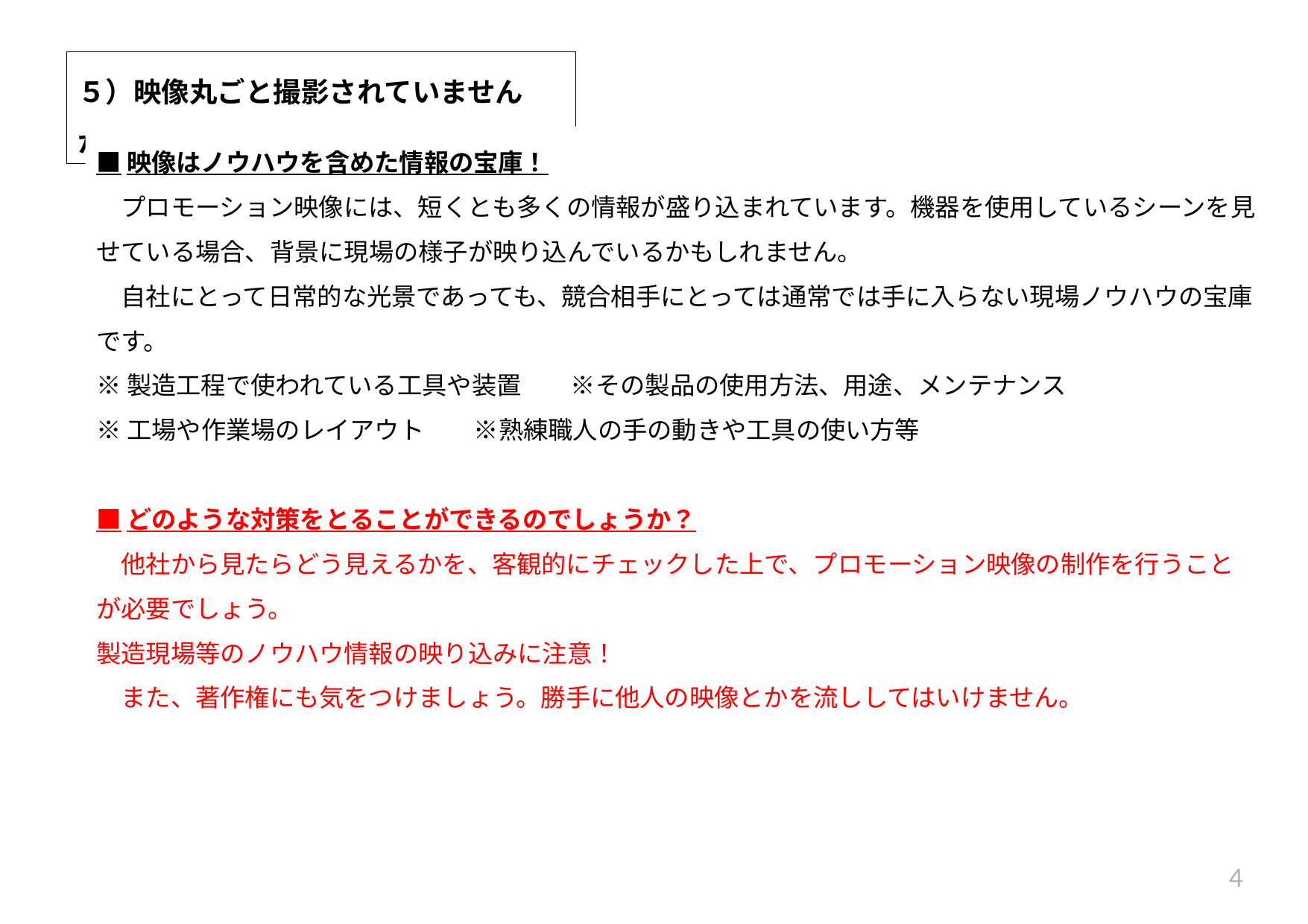

５）映像丸ごと撮影されていませんか？
■映像はノウハウを含めた情報の宝庫！
　プロモーション映像には、短くとも多くの情報が盛り込まれています。機器を使用しているシーンを見せている場合、背景に現場の様子が映り込んでいるかもしれません。
　自社にとって日常的な光景であっても、競合相手にとっては通常では手に入らない現場ノウハウの宝庫です。
※製造工程で使われている工具や装置　　※その製品の使用方法、用途、メンテナンス
※工場や作業場のレイアウト　　※熟練職人の手の動きや工具の使い方等

■どのような対策をとることができるのでしょうか？
　他社から見たらどう見えるかを、客観的にチェックした上で、プロモーション映像の制作を行うことが必要でしょう。
製造現場等のノウハウ情報の映り込みに注意！
　また、著作権にも気をつけましょう。勝手に他人の映像とかを流ししてはいけません。
4